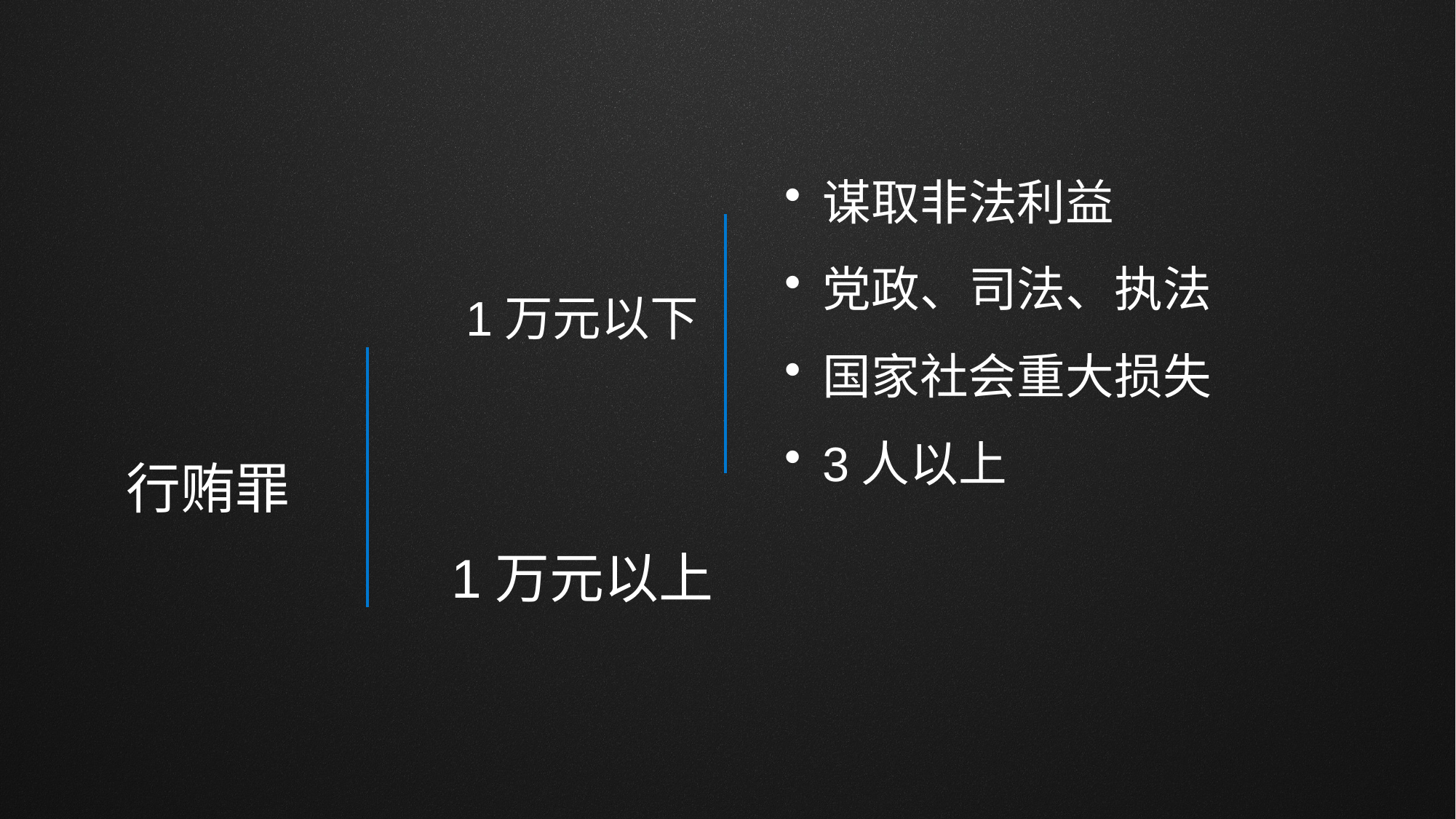

谋取非法利益
党政、司法、执法
国家社会重大损失
3人以上

1万元以下

行贿罪
1万元以上